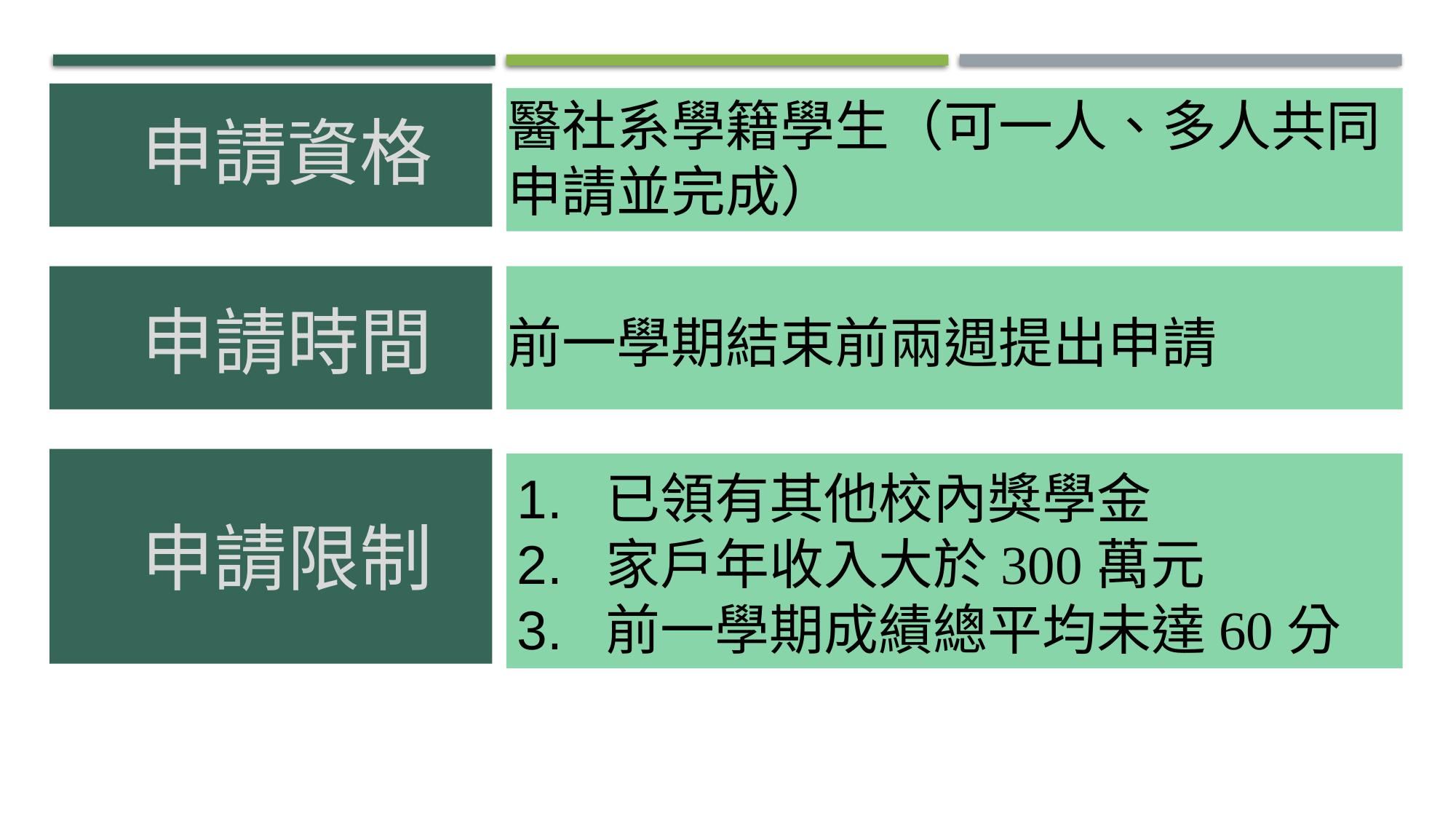

醫社系學籍學生（可一人、多人共同申請並完成）

申請資格

申請時間
前一學期結束前兩週提出申請

已領有其他校內獎學金
家戶年收入大於300萬元
前一學期成績總平均未達60分
申請限制